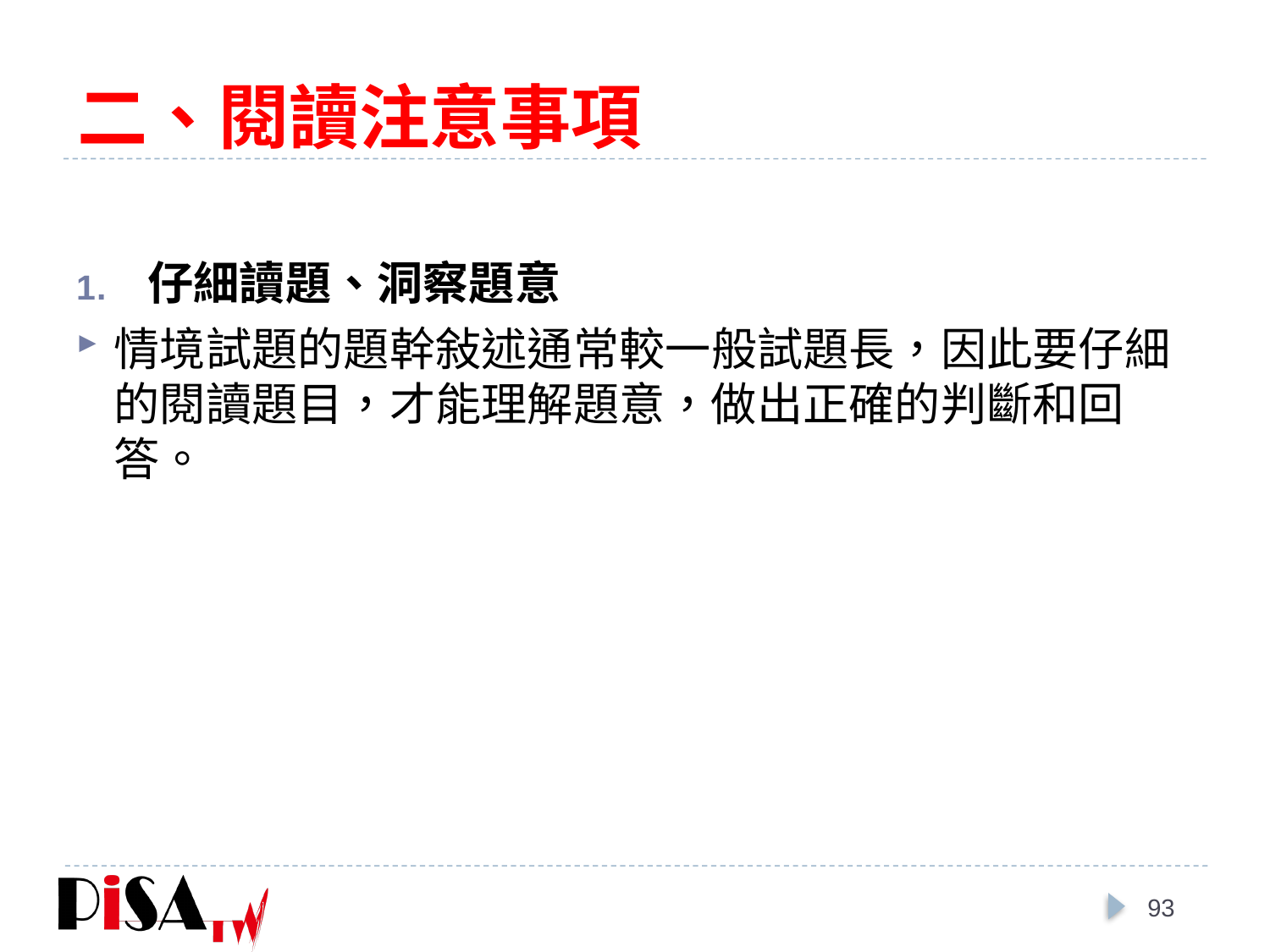

# 二、閱讀注意事項
仔細讀題、洞察題意
情境試題的題幹敍述通常較一般試題長，因此要仔細的閱讀題目，才能理解題意，做出正確的判斷和回答。
93